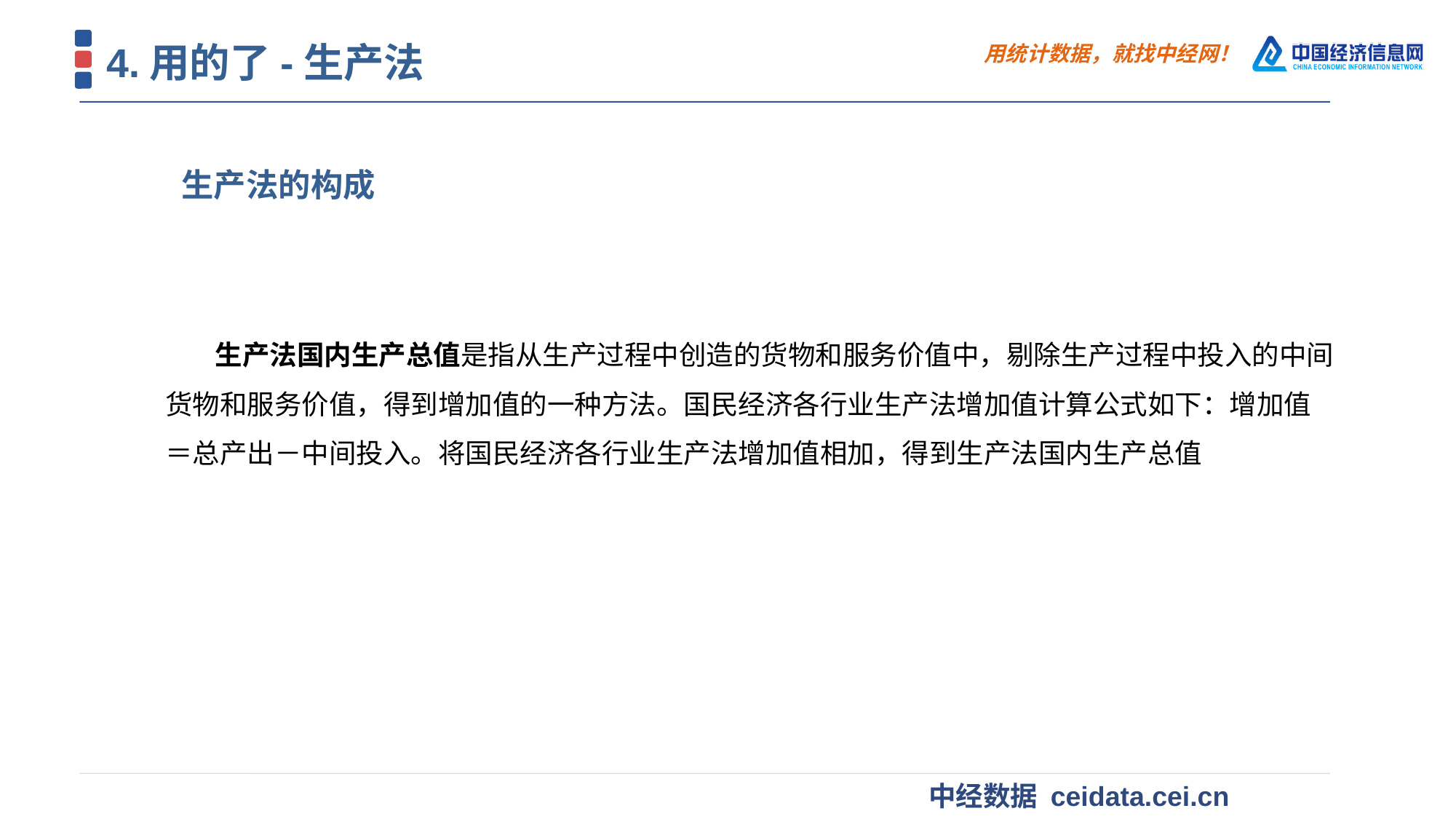

4.用的了-生产法

生产法的构成
       生产法国内生产总值是指从生产过程中创造的货物和服务价值中，剔除生产过程中投入的中间货物和服务价值，得到增加值的一种方法。国民经济各行业生产法增加值计算公式如下：增加值＝总产出－中间投入。将国民经济各行业生产法增加值相加，得到生产法国内生产总值